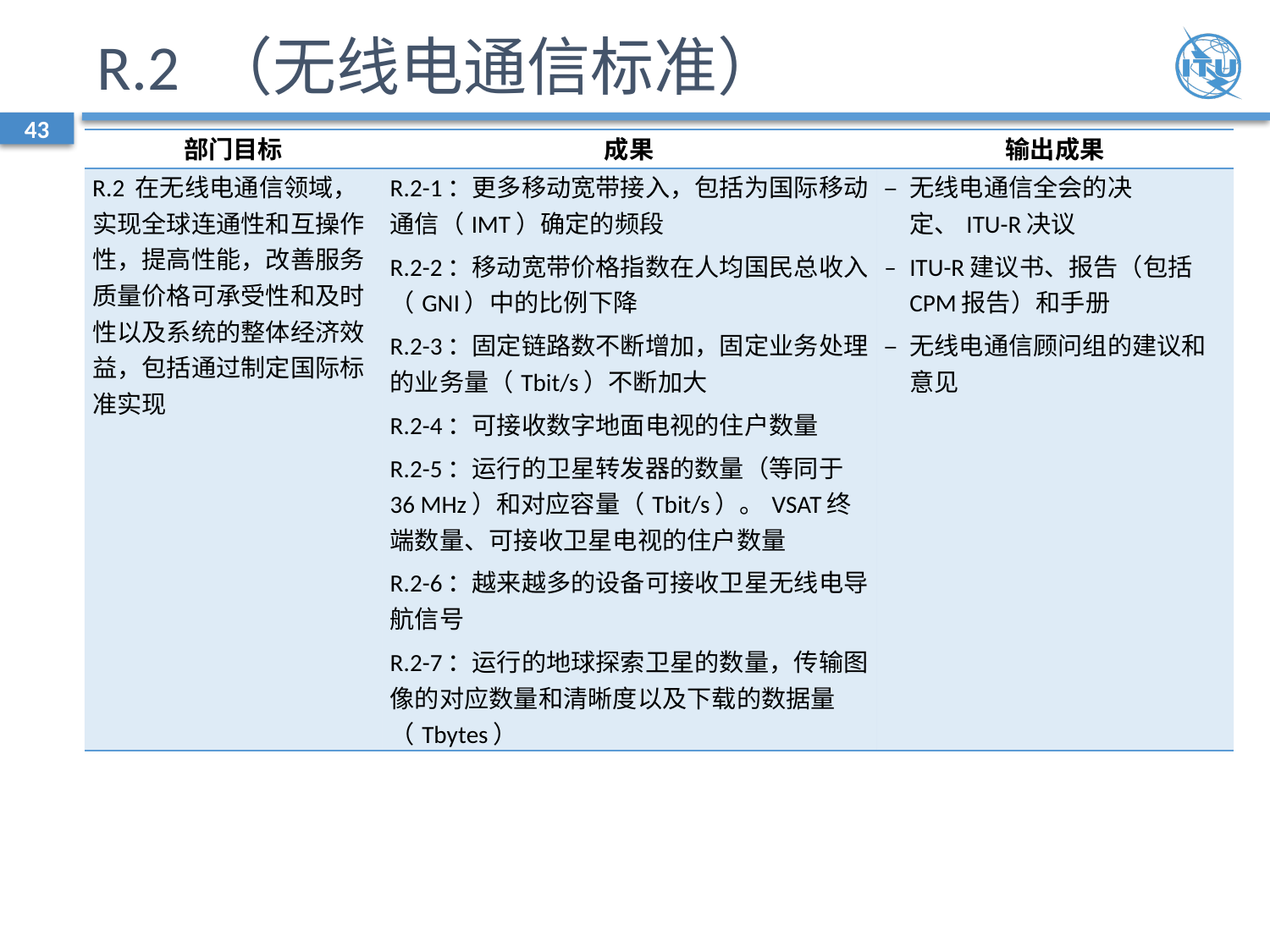

# R.2 （无线电通信标准）
43
| 部门目标 | 成果 | 输出成果 |
| --- | --- | --- |
| R.2 在无线电通信领域，实现全球连通性和互操作性，提高性能，改善服务质量价格可承受性和及时性以及系统的整体经济效益，包括通过制定国际标准实现 | R.2-1：更多移动宽带接入，包括为国际移动通信（IMT）确定的频段 R.2-2：移动宽带价格指数在人均国民总收入（GNI）中的比例下降 R.2-3：固定链路数不断增加，固定业务处理的业务量（Tbit/s）不断加大 R.2-4：可接收数字地面电视的住户数量 R.2-5：运行的卫星转发器的数量（等同于36 MHz）和对应容量（Tbit/s）。VSAT终端数量、可接收卫星电视的住户数量 R.2-6：越来越多的设备可接收卫星无线电导航信号 R.2-7：运行的地球探索卫星的数量，传输图像的对应数量和清晰度以及下载的数据量（Tbytes） | – 无线电通信全会的决定、ITU-R决议 – ITU-R建议书、报告（包括CPM报告）和手册 – 无线电通信顾问组的建议和意见 |